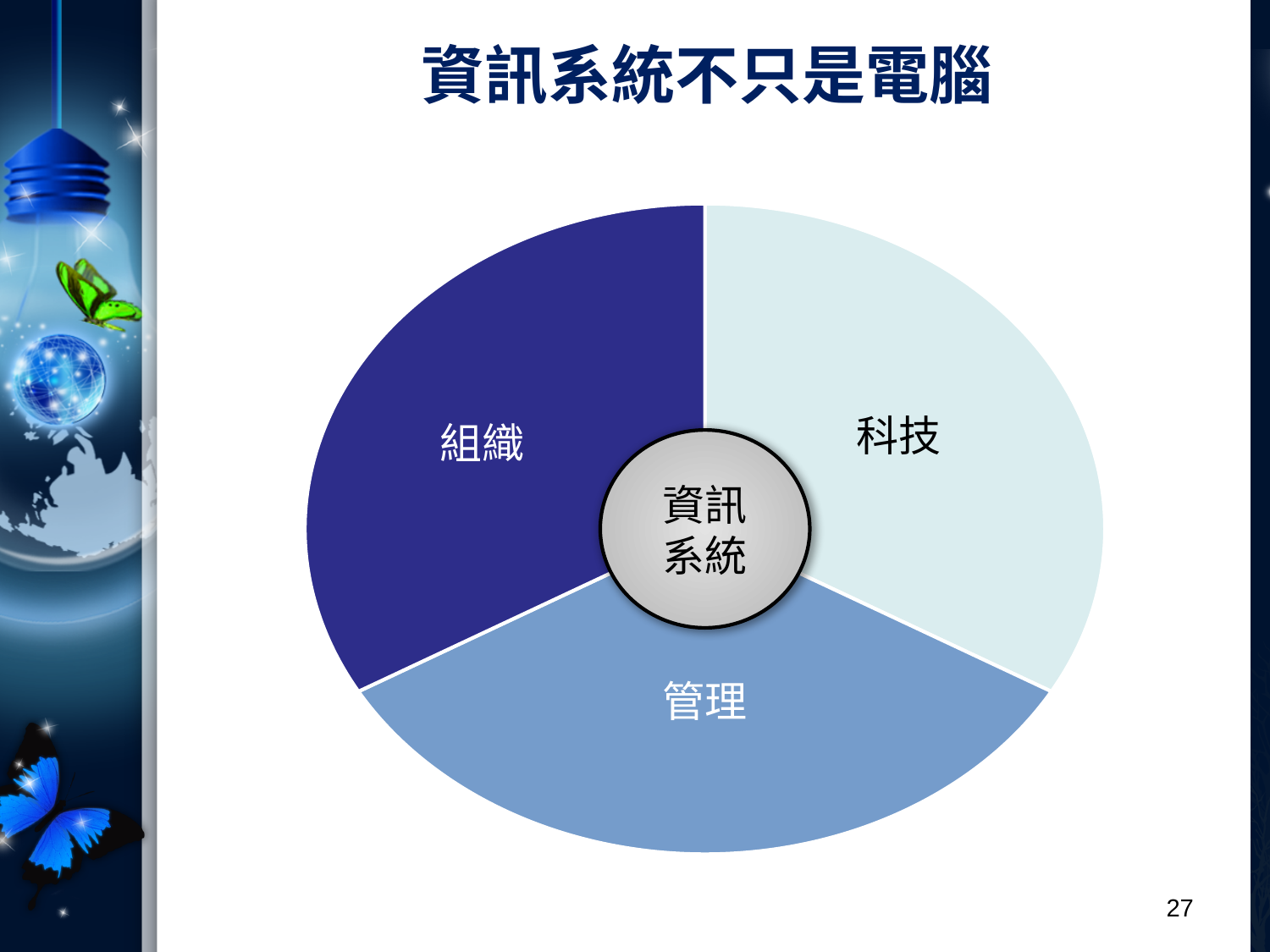

# 資訊系統不只是電腦
科技
管理
組織
資訊系統
27